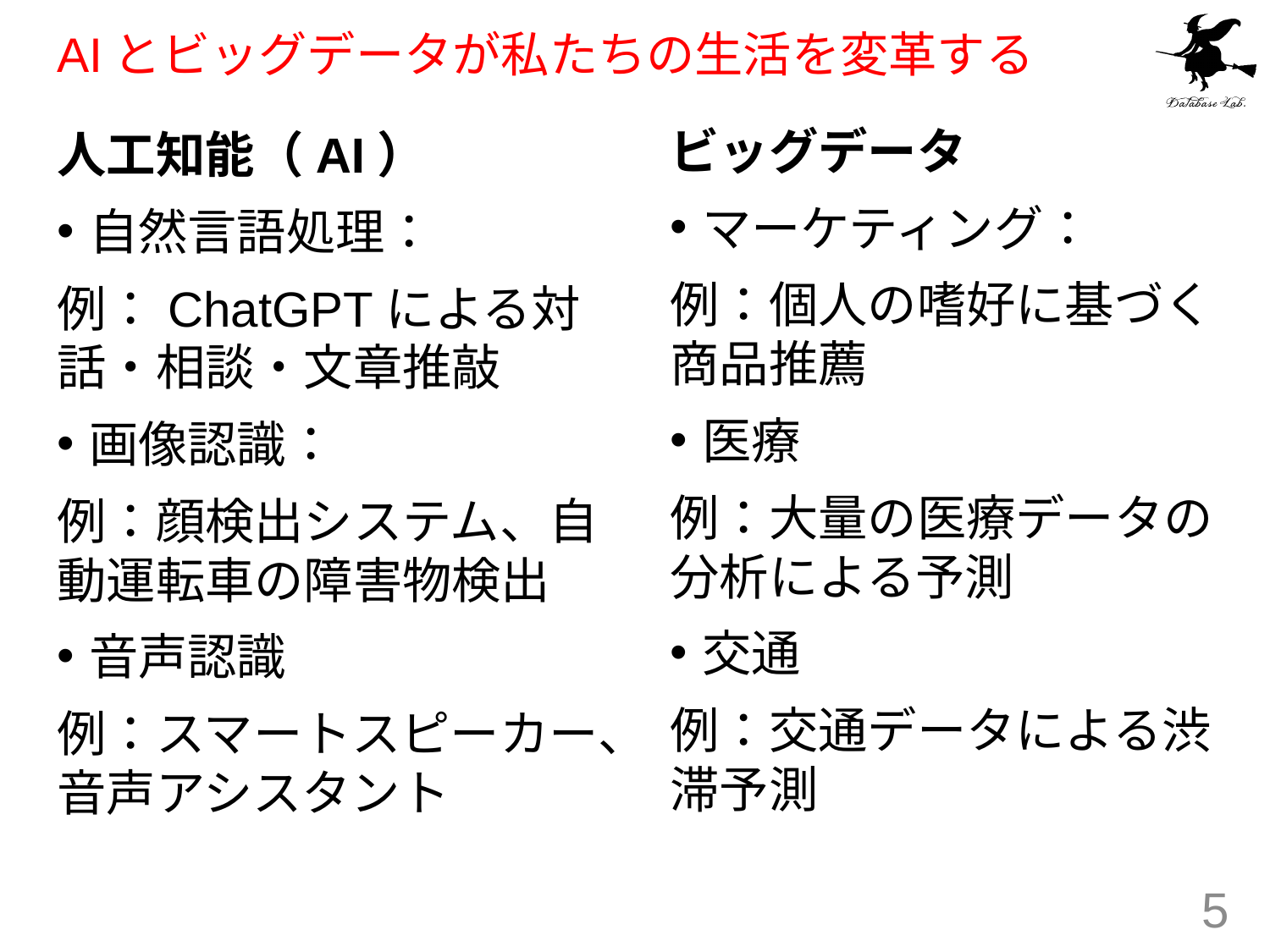

# AIとビッグデータが私たちの生活を変革する
ビッグデータ
マーケティング：
例：個人の嗜好に基づく商品推薦
医療
例：大量の医療データの分析による予測
交通
例：交通データによる渋滞予測
人工知能（AI）
自然言語処理：
例：ChatGPTによる対話・相談・文章推敲
画像認識：
例：顔検出システム、自動運転車の障害物検出
音声認識
例：スマートスピーカー、音声アシスタント

5